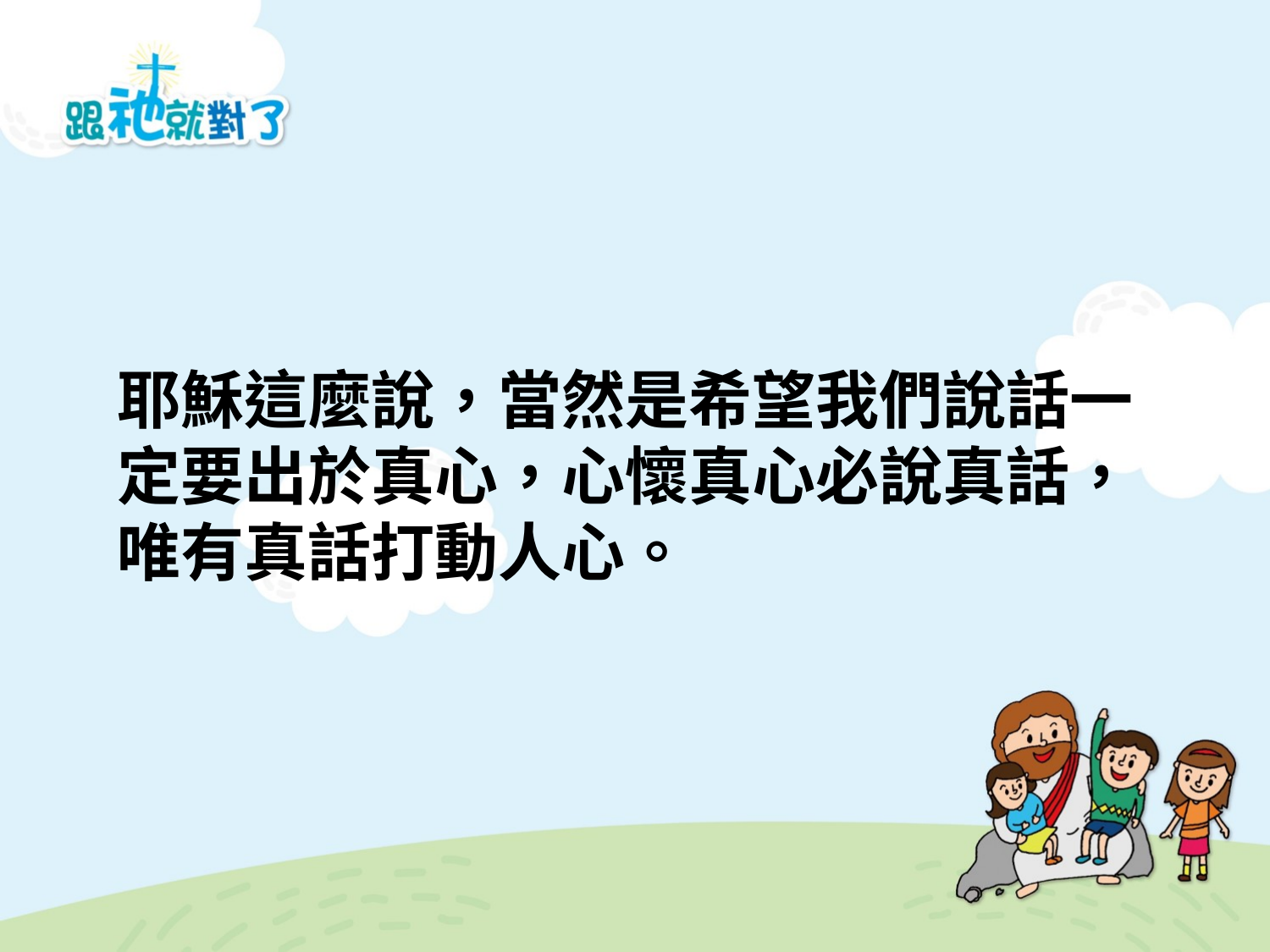

耶穌這麼說，當然是希望我們說話一定要出於真心，心懷真心必說真話，唯有真話打動人心。